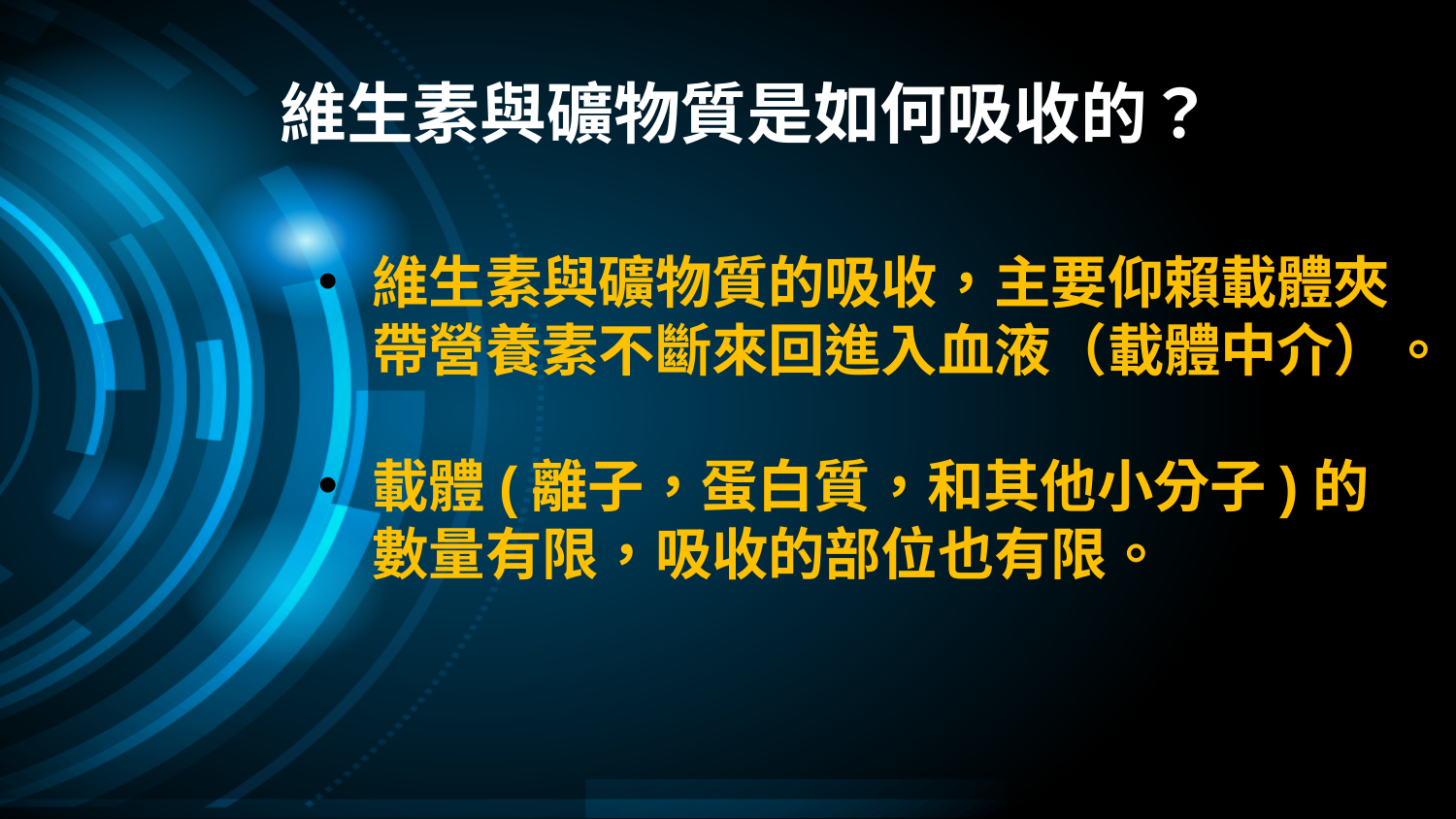

# 維生素與礦物質是如何吸收的？
維生素與礦物質的吸收，主要仰賴載體夾帶營養素不斷來回進入血液（載體中介）。

載體(離子，蛋白質，和其他小分子)的數量有限，吸收的部位也有限。